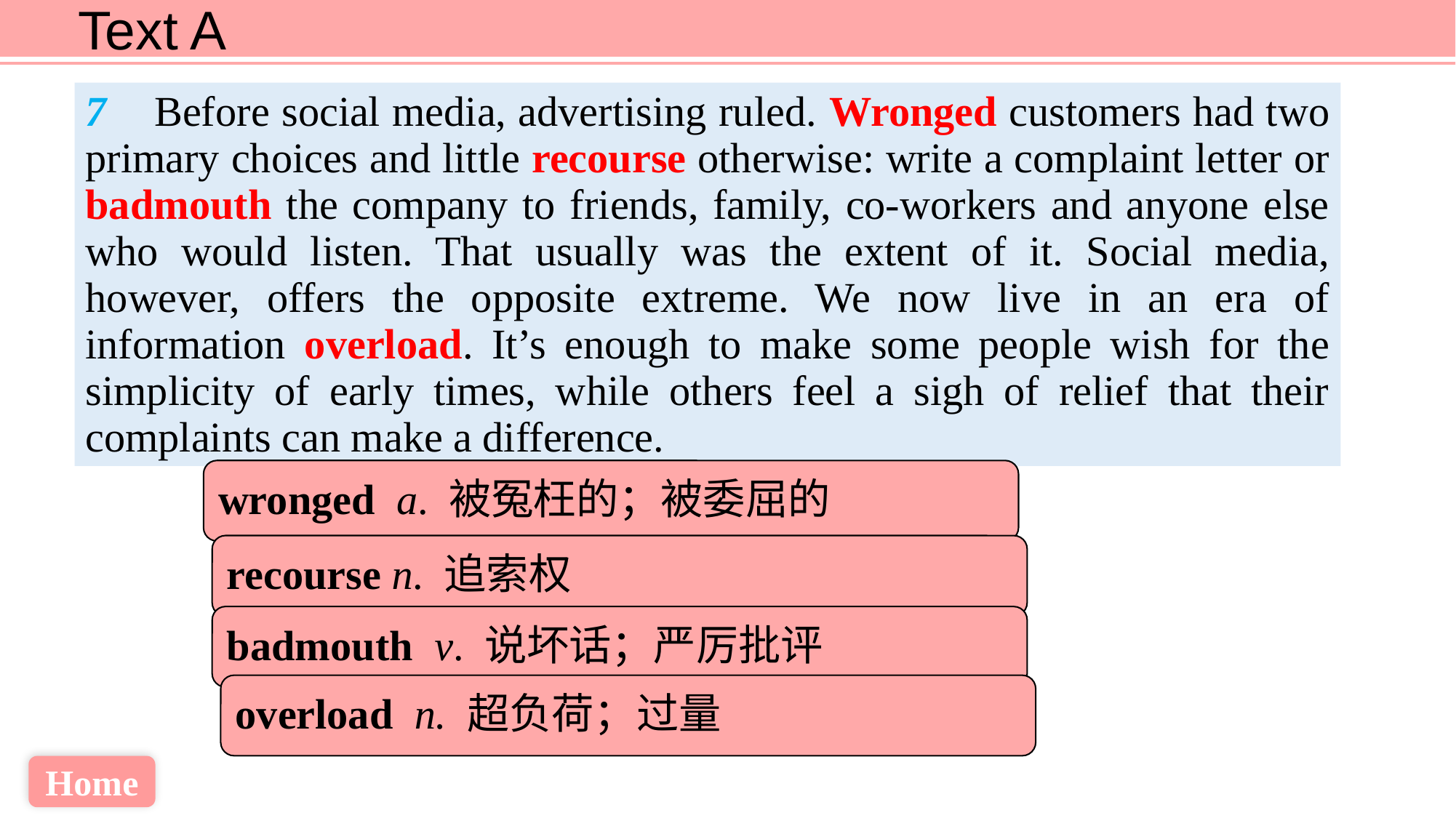

7    Before social media, advertising ruled. Wronged customers had two primary choices and little recourse otherwise: write a complaint letter or badmouth the company to friends, family, co-workers and anyone else who would listen. That usually was the extent of it. Social media, however, offers the opposite extreme. We now live in an era of information overload. It’s enough to make some people wish for the simplicity of early times, while others feel a sigh of relief that their complaints can make a difference.

wronged  a. 被冤枉的；被委屈的
recourse n. 追索权
badmouth  v. 说坏话；严厉批评
overload  n. 超负荷；过量